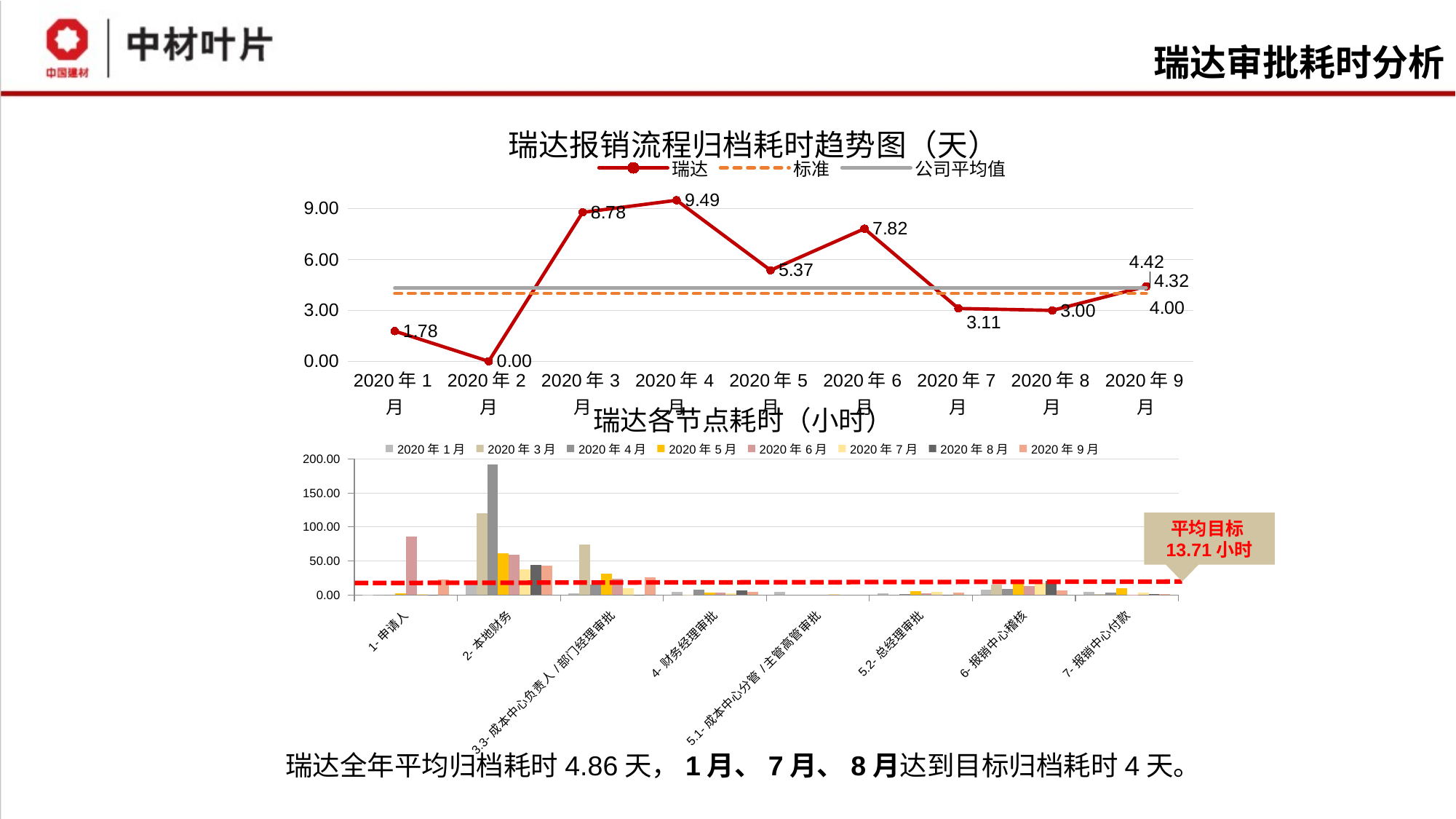

瑞达审批耗时分析

### Chart: 瑞达报销流程归档耗时趋势图（天）

| Category | 瑞达 | 标准 | 公司平均值 |
|---|---|---|---|
| 2020年1月 | 1.77758382165011 | 4.0 | 4.32025810135383 |
| 2020年2月 | 0.0 | 4.0 | 4.32025810135383 |
| 2020年3月 | 8.7786342591935 | 4.0 | 4.32025810135383 |
| 2020年4月 | 9.49303819445049 | 4.0 | 4.32025810135383 |
| 2020年5月 | 5.36610821759197 | 4.0 | 4.32025810135383 |
| 2020年6月 | 7.81590795688395 | 4.0 | 4.32025810135383 |
| 2020年7月 | 3.11341847418456 | 4.0 | 4.32025810135383 |
| 2020年8月 | 2.99693962191244 | 4.0 | 4.32025810135383 |
| 2020年9月 | 4.41788150275535 | 4.0 | 4.32025810135383 |
瑞达各节点耗时（小时）

### Chart

| Category | 2020年1月 | 2020年3月 | 2020年4月 | 2020年5月 | 2020年6月 | 2020年7月 | 2020年8月 | 2020年9月 |
|---|---|---|---|---|---|---|---|---|
| 1-申请人 | 0.0211616162189536 | 0.0 | 0.0 | 1.88555555552844 | 86.0 | 0.628415915915252 | 0.0158333333674818 | 22.3623784722204 |
| 2-本地财务 | 16.80587962961 | 120.0 | 192.0 | 61.1082638888838 | 59.412370370375 | 37.0328654970814 | 44.348124999975 | 43.1505687830587 |
| 3.3-成本中心负责人/部门经理审批 | 1.96937134510555 | 74.1549999983981 | 15.2386111110973 | 31.4541203703848 | 23.6265046296321 | 9.82314009660268 | 0.156574074004311 | 25.5497979797973 |
| 4-财务经理审批 | 4.75809941521086 | 0.0177777791395783 | 7.38194444443796 | 2.9267129629443 | 2.80881313127678 | 2.26564009663011 | 5.97990740748355 | 3.94057291669196 |
| 5.1-成本中心分管/主管高管审批 | 4.37425925917923 | None | None | None | None | 1.1034722221666 | None | None |
| 5.2-总经理审批 | 2.27647058820859 | None | 1.36305555567378 | 5.58967592596309 | 2.06886363637485 | 3.84373188405753 | 0.291666666686069 | 3.05944444444271 |
| 6-报销中心稽核 | 7.80106725134752 | 15.3522222216125 | 9.07458333330578 | 15.7158796295989 | 13.1542824074131 | 17.0385024154523 | 19.9004629629198 | 6.70113984672634 |
| 7-报销中心付款 | 4.65570261472193 | 1.16222222149372 | 2.77472222229699 | 10.1063888889039 | 0.510956790143003 | 2.98627525252364 | 1.23398148146225 | 1.2652536231908 |
平均目标13.71小时
瑞达全年平均归档耗时4.86天，1月、7月、8月达到目标归档耗时4天。